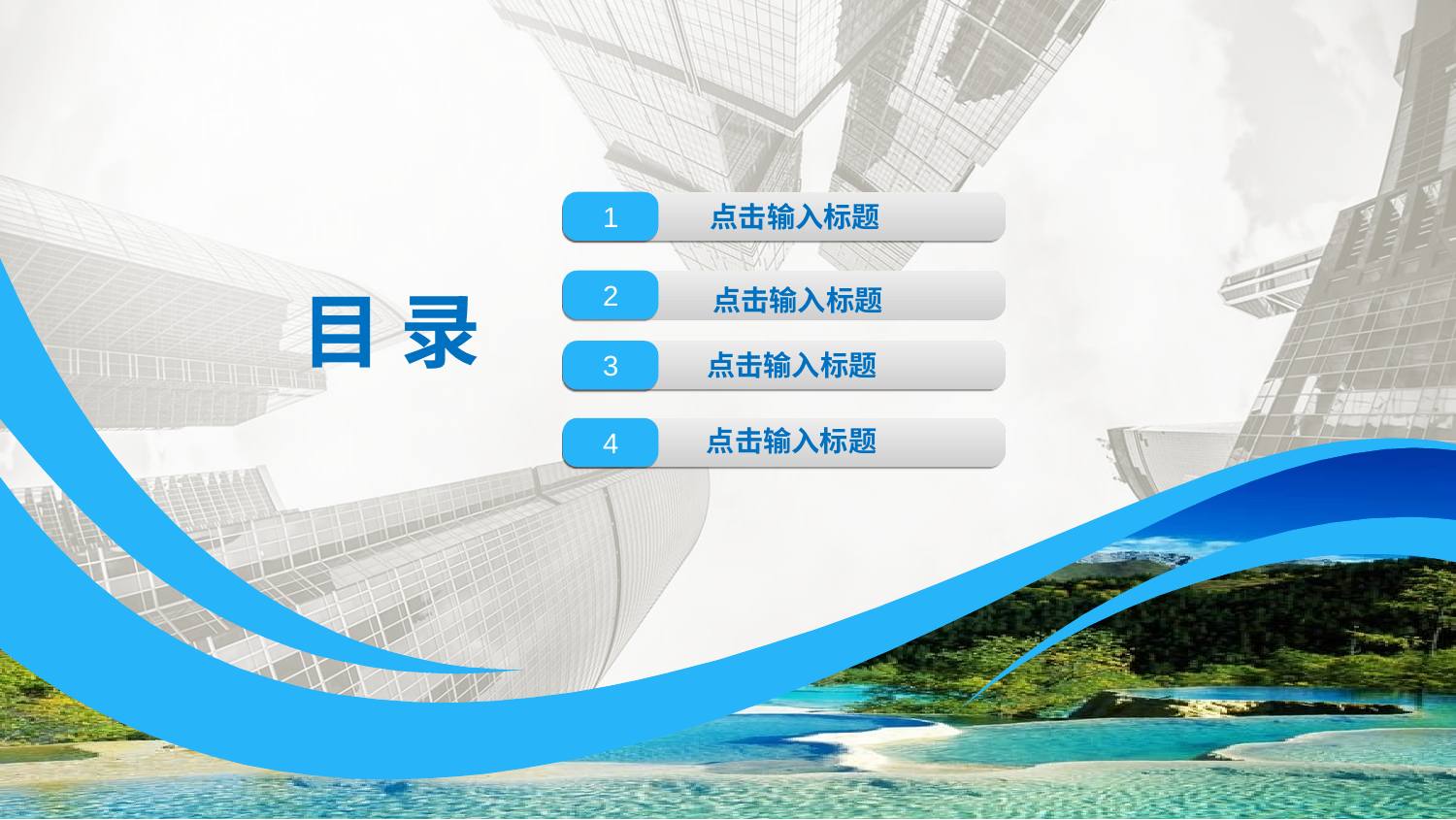

1
点击输入标题

2
目 录
点击输入标题

3
点击输入标题
点击输入标题

4